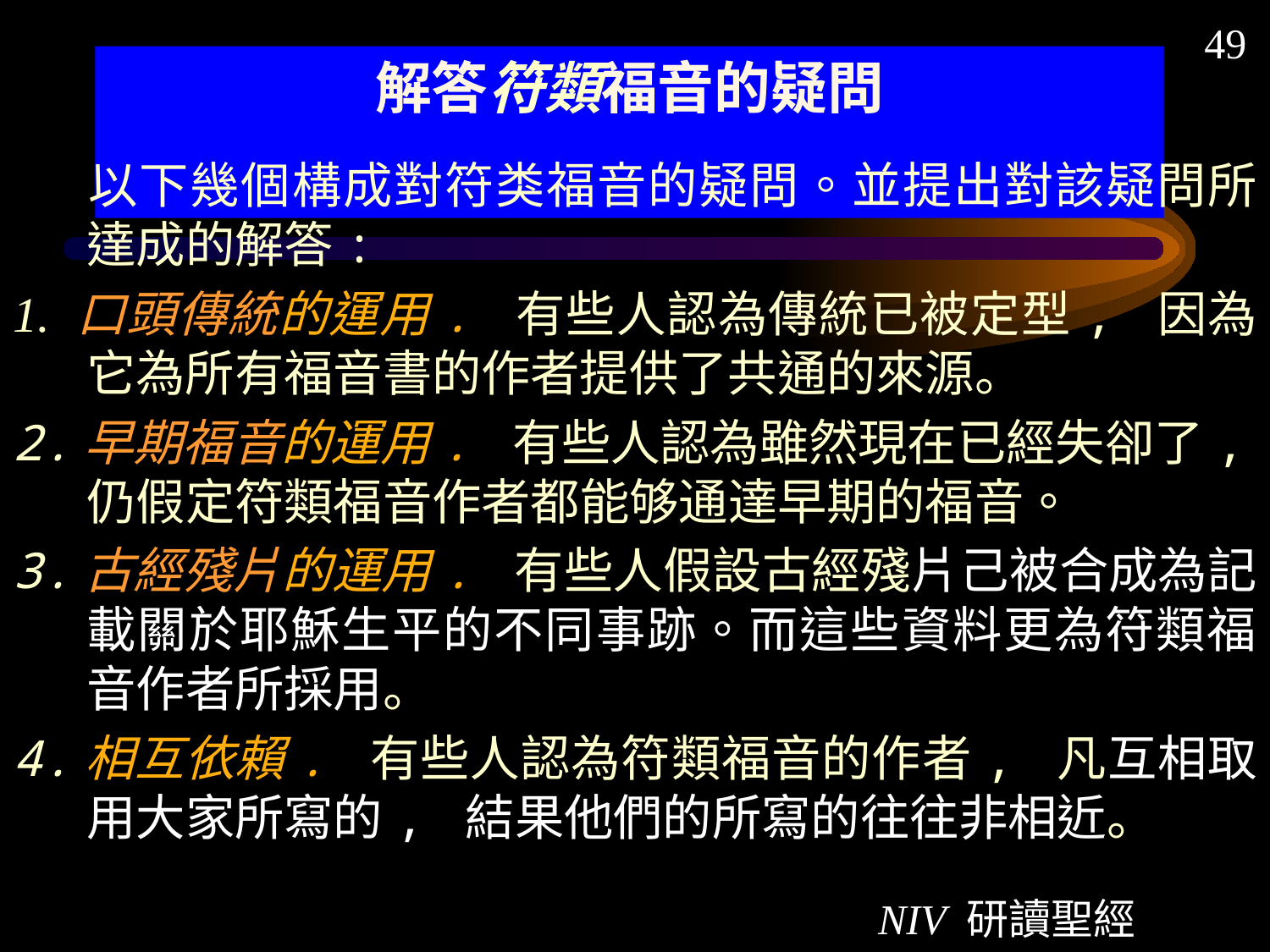

49
# 解答符類福音的疑問
	以下幾個構成對符类福音的疑問。並提出對該疑問所達成的解答:
1. 口頭傳統的運用. 有些人認為傳統已被定型, 因為它為所有福音書的作者提供了共通的來源。
2.早期福音的運用. 有些人認為雖然現在已經失卻了,仍假定符類福音作者都能够通達早期的福音。
3.古經殘片的運用. 有些人假設古經殘片己被合成為記載關於耶穌生平的不同事跡。而這些資料更為符類福音作者所採用。
4.相互依賴. 有些人認為符類福音的作者, 凡互相取用大家所寫的, 結果他們的所寫的往往非相近。
NIV 研讀聖經  1431